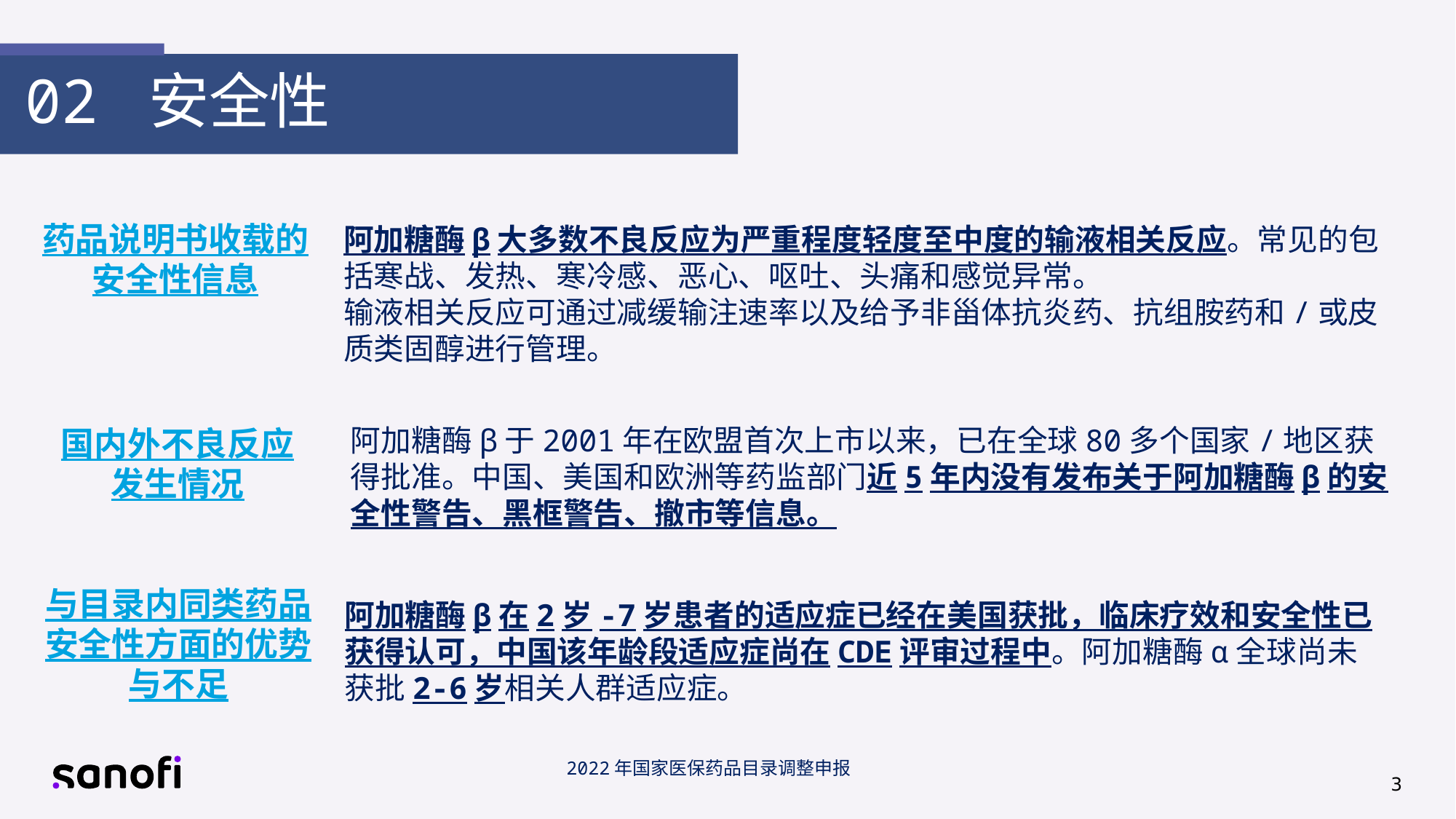

02 安全性
药品说明书收载的安全性信息
阿加糖酶β大多数不良反应为严重程度轻度至中度的输液相关反应。常见的包括寒战、发热、寒冷感、恶心、呕吐、头痛和感觉异常。
输液相关反应可通过减缓输注速率以及给予非甾体抗炎药、抗组胺药和/或皮质类固醇进行管理。
阿加糖酶β于2001年在欧盟首次上市以来，已在全球80多个国家/地区获得批准。中国、美国和欧洲等药监部门近5年内没有发布关于阿加糖酶β的安全性警告、黑框警告、撤市等信息。
国内外不良反应
发生情况
与目录内同类药品安全性方面的优势与不足
阿加糖酶β在2岁-7岁患者的适应症已经在美国获批，临床疗效和安全性已获得认可，中国该年龄段适应症尚在CDE评审过程中。阿加糖酶α全球尚未获批2-6岁相关人群适应症。
3